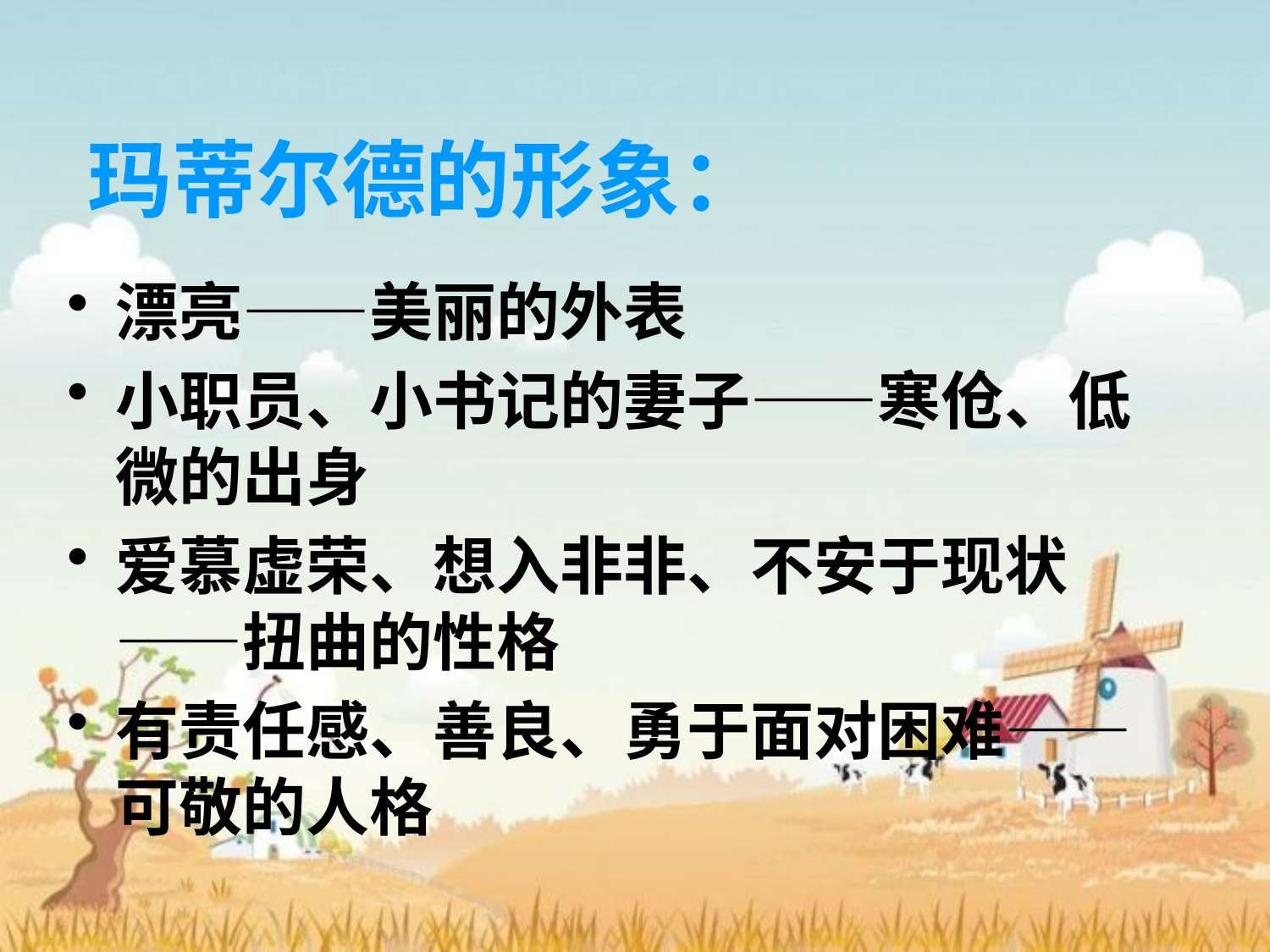

# 玛蒂尔德的形象：
漂亮——美丽的外表
小职员、小书记的妻子——寒伧、低微的出身
爱慕虚荣、想入非非、不安于现状——扭曲的性格
有责任感、善良、勇于面对困难——可敬的人格